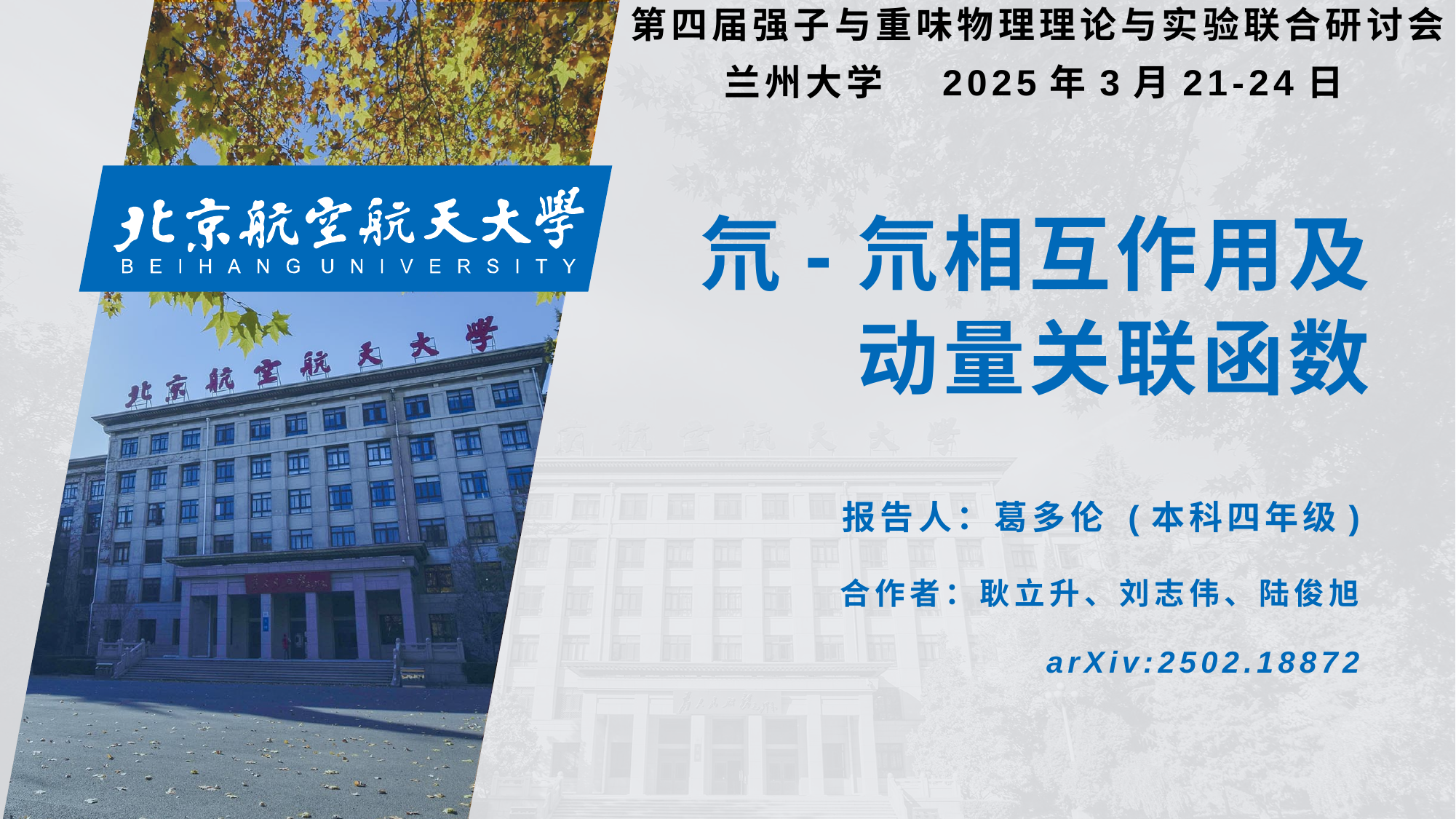

2502.18872

第四届强子与重味物理理论与实验联合研讨会
兰州大学	2025年3月21-24日
2502.18872

氘-氘相互作用及
动量关联函数
报告人：葛多伦 (本科四年级)
合作者：耿立升、刘志伟、陆俊旭
arXiv:2502.18872